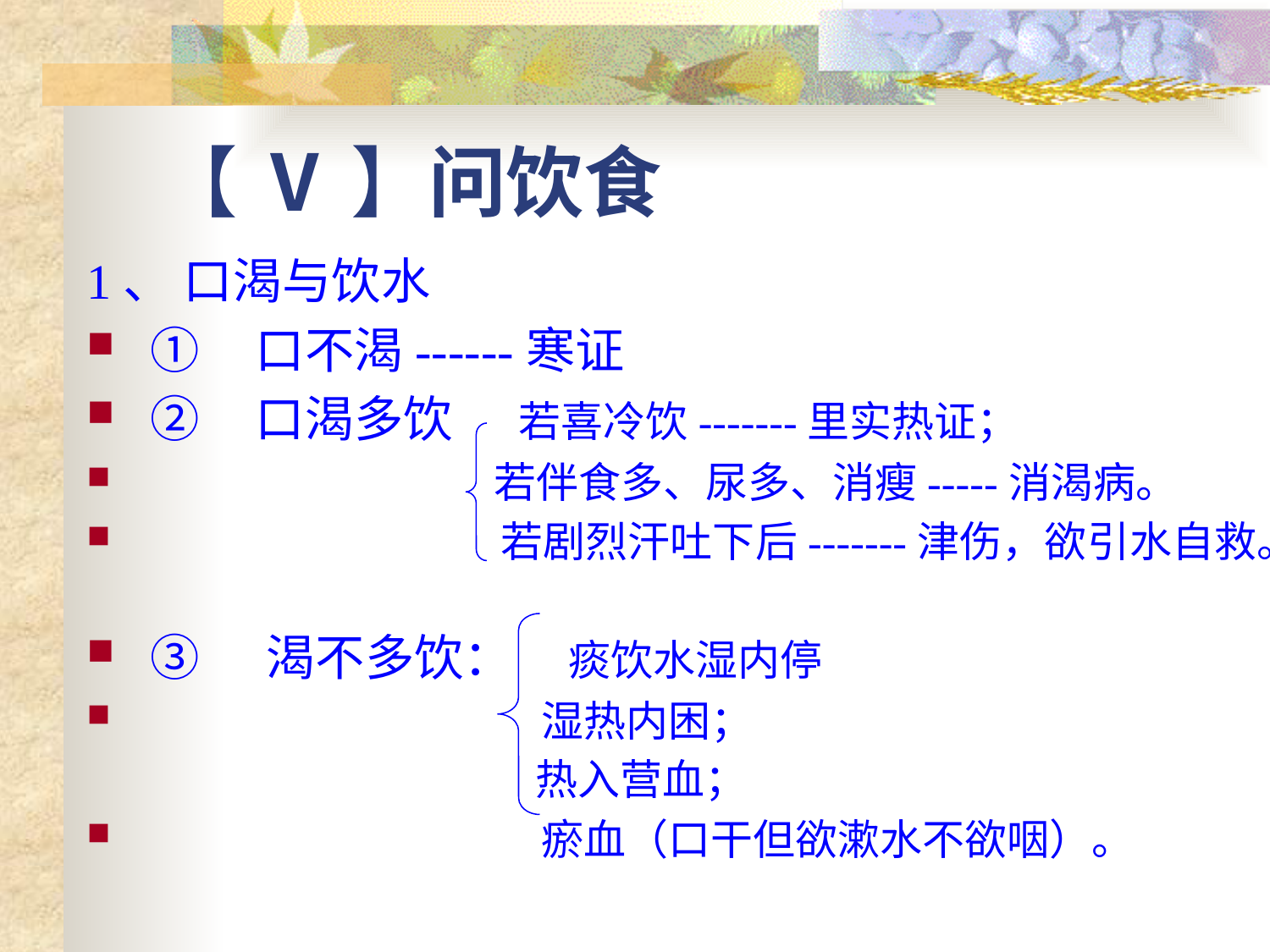

# 【 Ⅴ 】问饮食
1、 口渴与饮水
①    口不渴------寒证
②    口渴多饮      若喜冷饮-------里实热证；
                                   若伴食多、尿多、消瘦-----消渴病。
                                   若剧烈汗吐下后-------津伤，欲引水自救。
③     渴不多饮：     痰饮水湿内停
                                        湿热内困；
                                              热入营血；
                                        瘀血（口干但欲漱水不欲咽）。